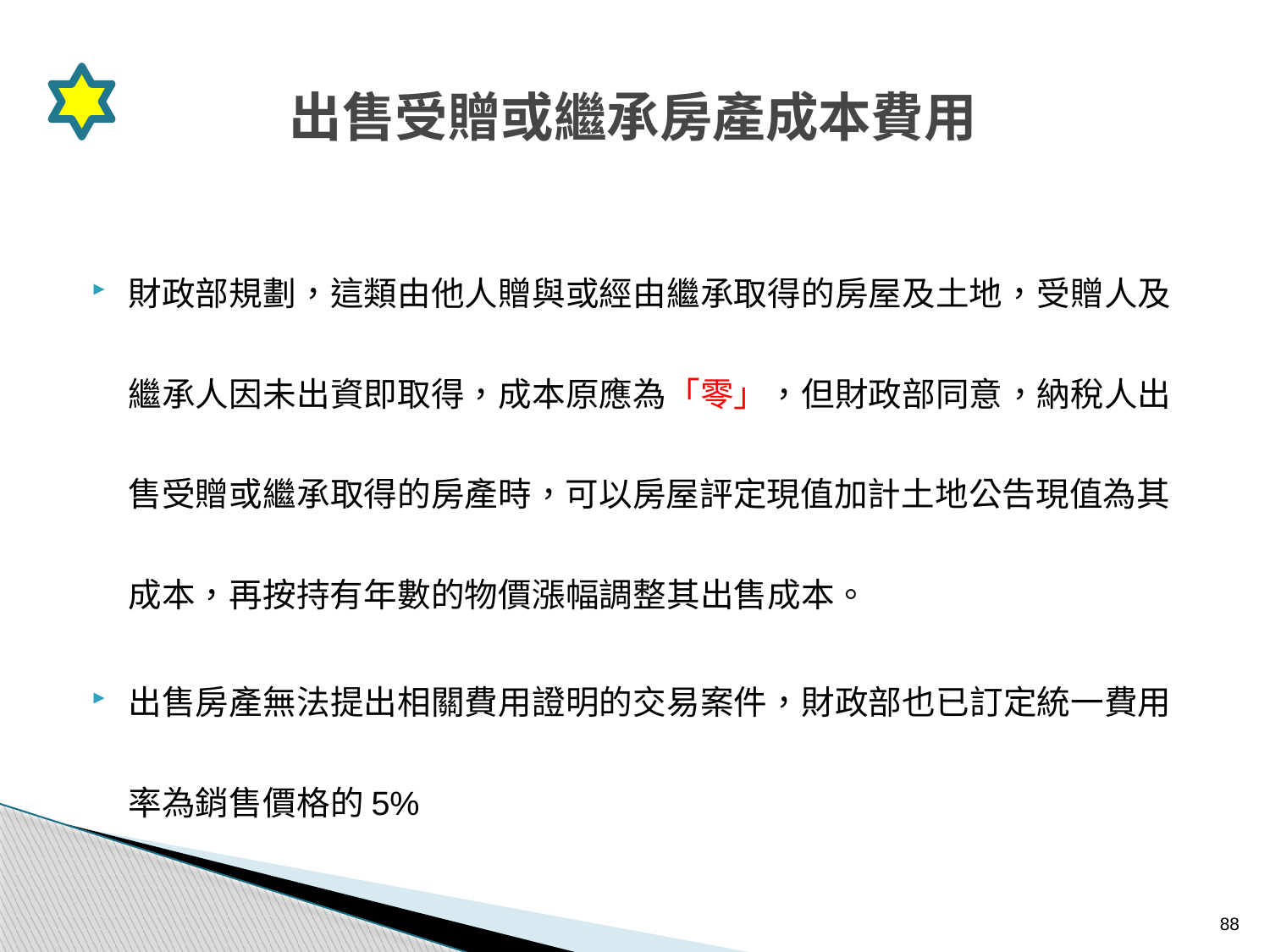

# 出售受贈或繼承房產成本費用

財政部規劃，這類由他人贈與或經由繼承取得的房屋及土地，受贈人及繼承人因未出資即取得，成本原應為「零」，但財政部同意，納稅人出售受贈或繼承取得的房產時，可以房屋評定現值加計土地公告現值為其成本，再按持有年數的物價漲幅調整其出售成本。
出售房產無法提出相關費用證明的交易案件，財政部也已訂定統一費用率為銷售價格的5%
88